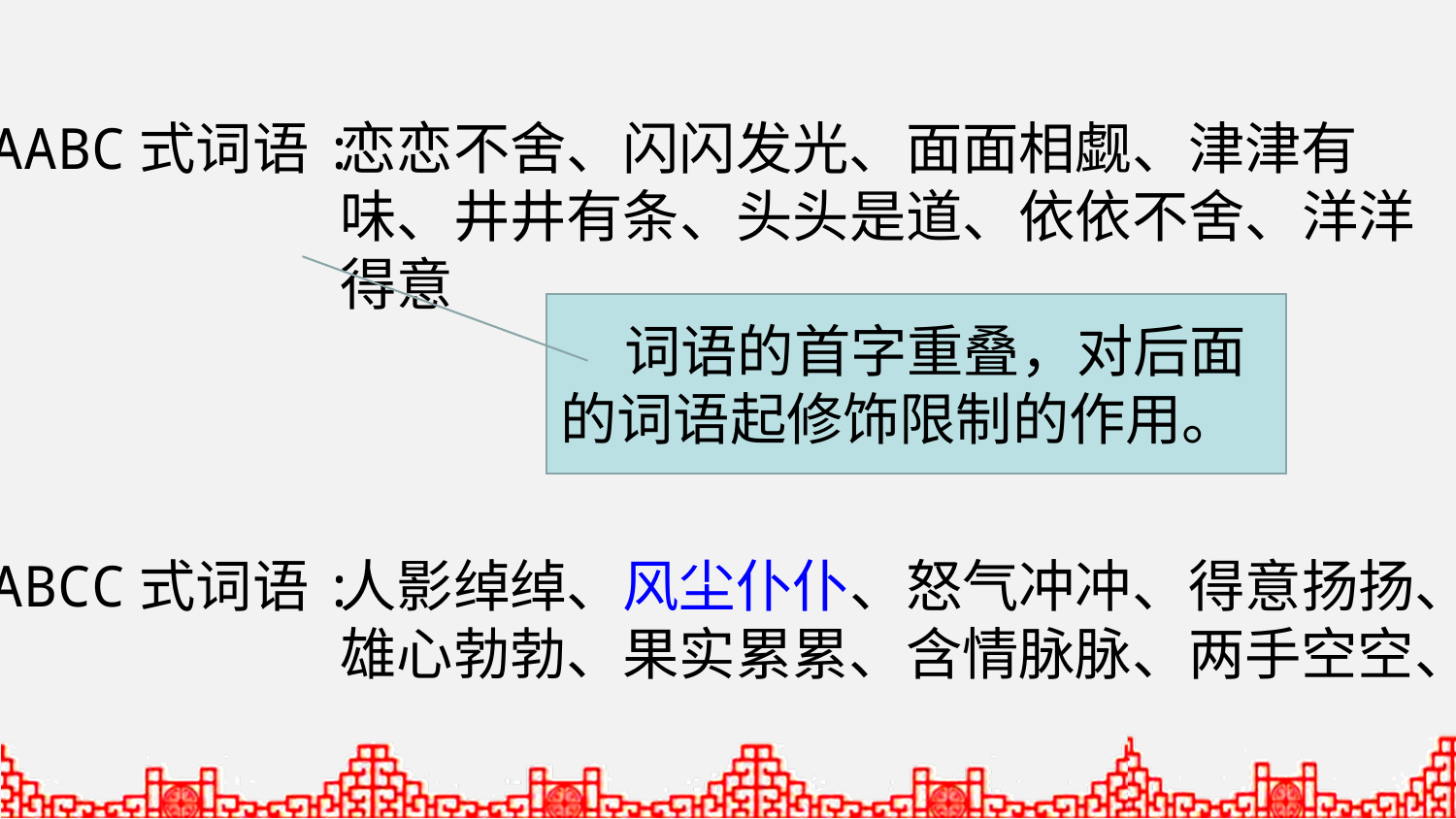

AABC式词语:
恋恋不舍、闪闪发光、面面相觑、津津有味、井井有条、头头是道、依依不舍、洋洋得意
    词语的首字重叠，对后面的词语起修饰限制的作用。
ABCC式词语:
人影绰绰、风尘仆仆、怒气冲冲、得意扬扬、雄心勃勃、果实累累、含情脉脉、两手空空、